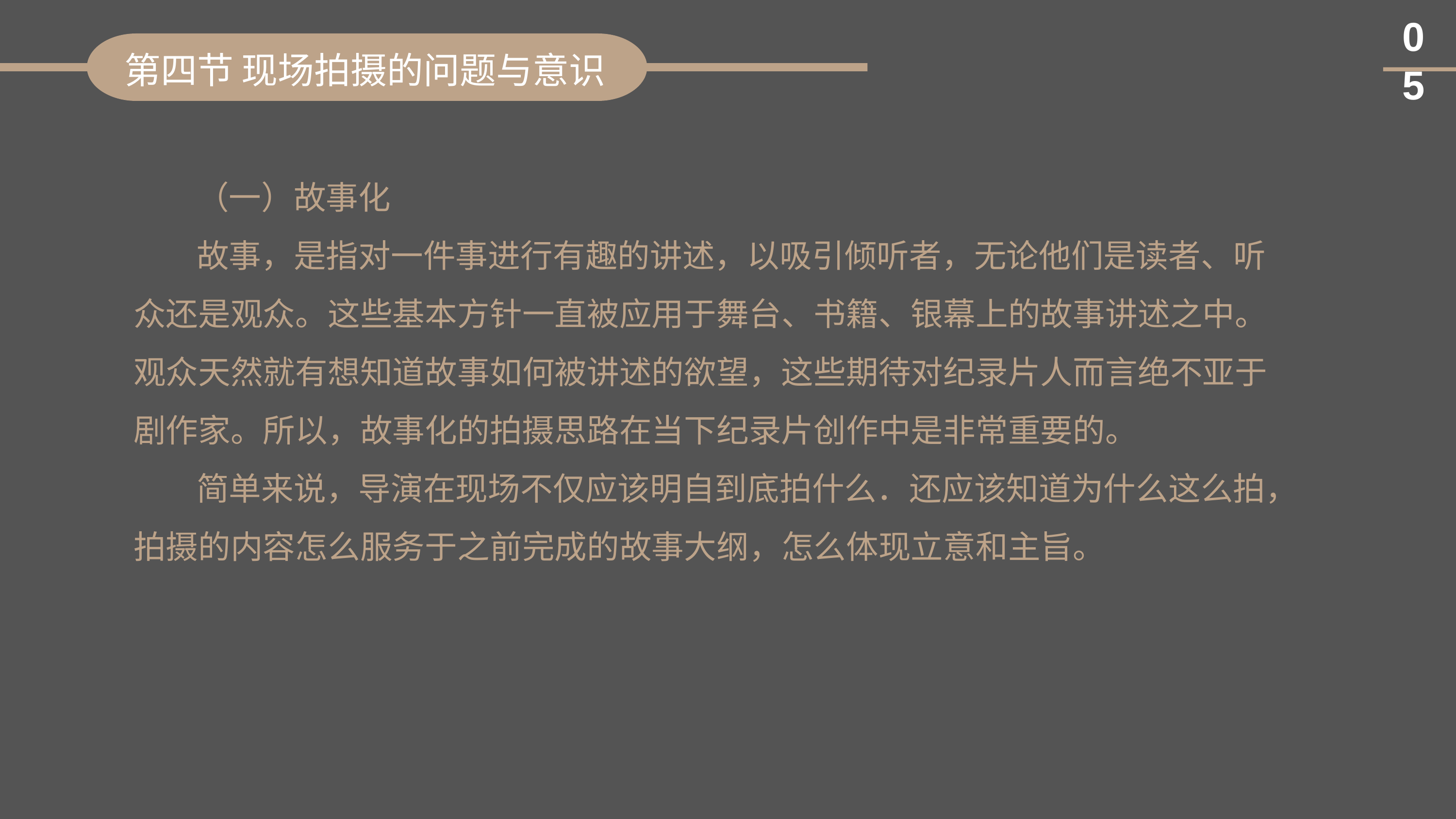

05

第四节 现场拍摄的问题与意识

（一）故事化
故事，是指对一件事进行有趣的讲述，以吸引倾听者，无论他们是读者、听
众还是观众。这些基本方针一直被应用于舞台、书籍、银幕上的故事讲述之中。观众天然就有想知道故事如何被讲述的欲望，这些期待对纪录片人而言绝不亚于剧作家。所以，故事化的拍摄思路在当下纪录片创作中是非常重要的。
简单来说，导演在现场不仅应该明自到底拍什么．还应该知道为什么这么拍，拍摄的内容怎么服务于之前完成的故事大纲，怎么体现立意和主旨。